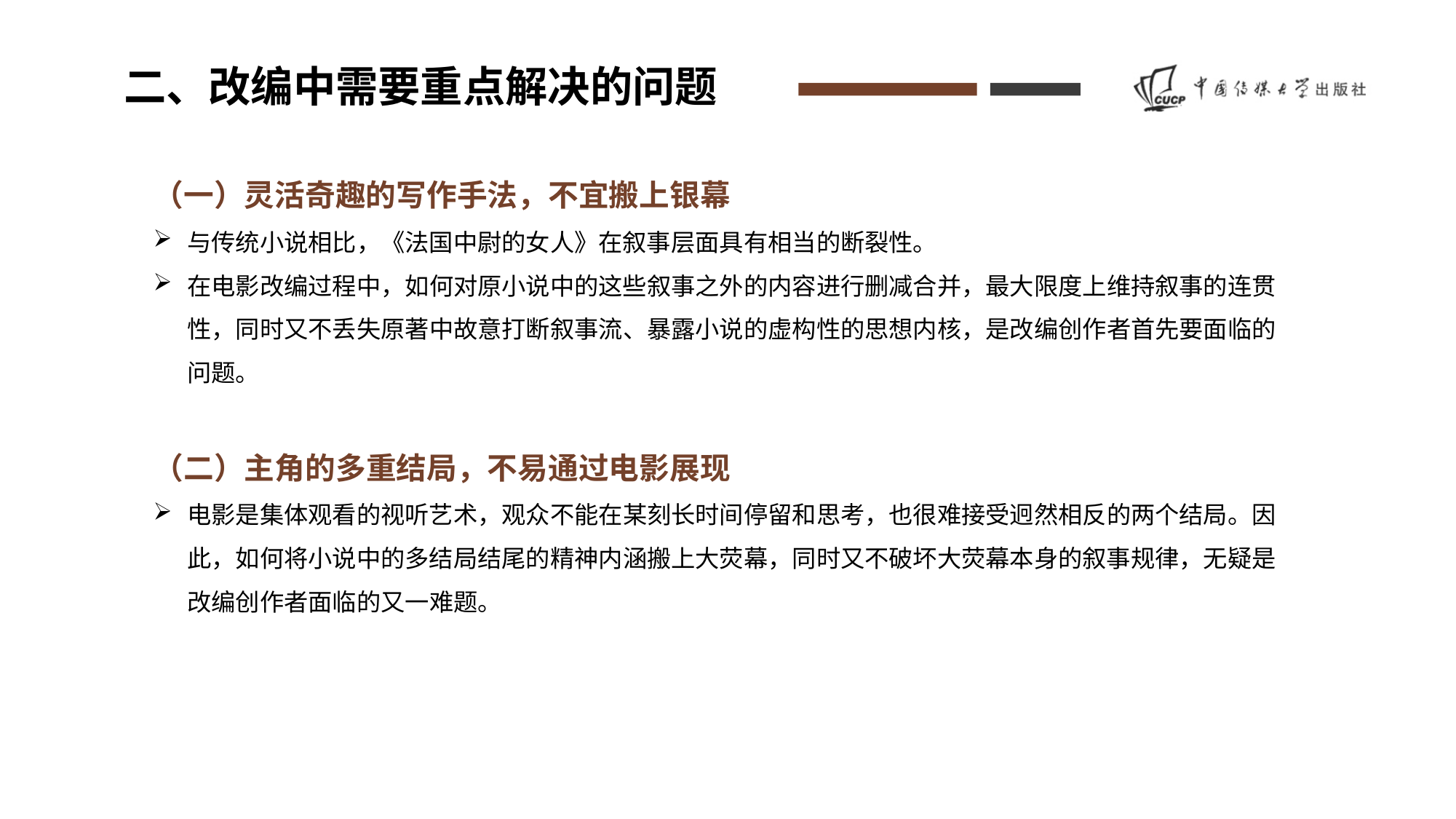

二、改编中需要重点解决的问题

（一）灵活奇趣的写作手法，不宜搬上银幕
与传统小说相比，《法国中尉的女人》在叙事层面具有相当的断裂性。
在电影改编过程中，如何对原小说中的这些叙事之外的内容进行删减合并，最大限度上维持叙事的连贯性，同时又不丢失原著中故意打断叙事流、暴露小说的虚构性的思想内核，是改编创作者首先要面临的问题。

（二）主角的多重结局，不易通过电影展现
电影是集体观看的视听艺术，观众不能在某刻长时间停留和思考，也很难接受迥然相反的两个结局。因此，如何将小说中的多结局结尾的精神内涵搬上大荧幕，同时又不破坏大荧幕本身的叙事规律，无疑是改编创作者面临的又一难题。